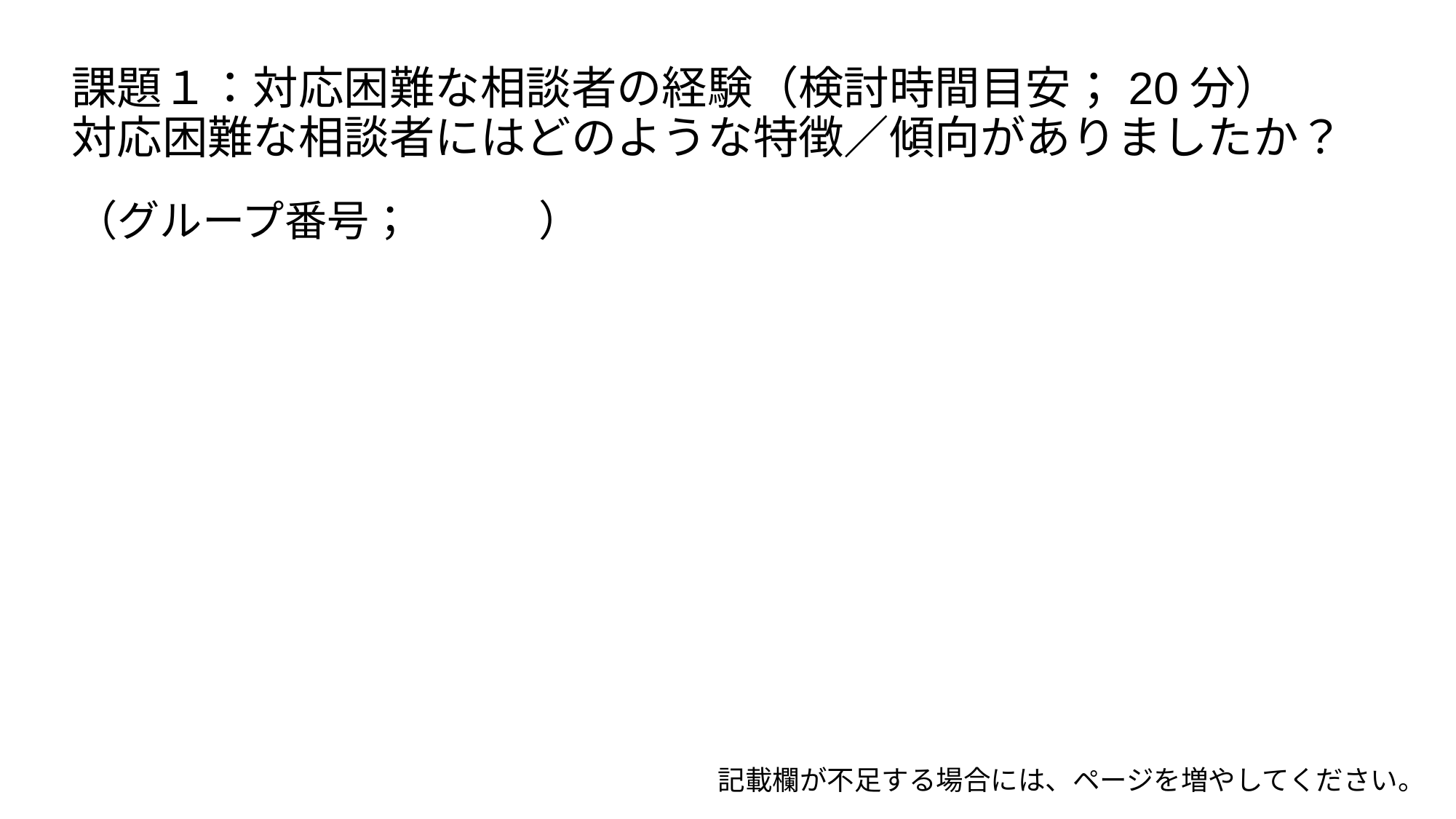

# 課題１：対応困難な相談者の経験（検討時間目安；20分） 対応困難な相談者にはどのような特徴／傾向がありましたか？
（グループ番号；　　　）
記載欄が不足する場合には、ページを増やしてください。